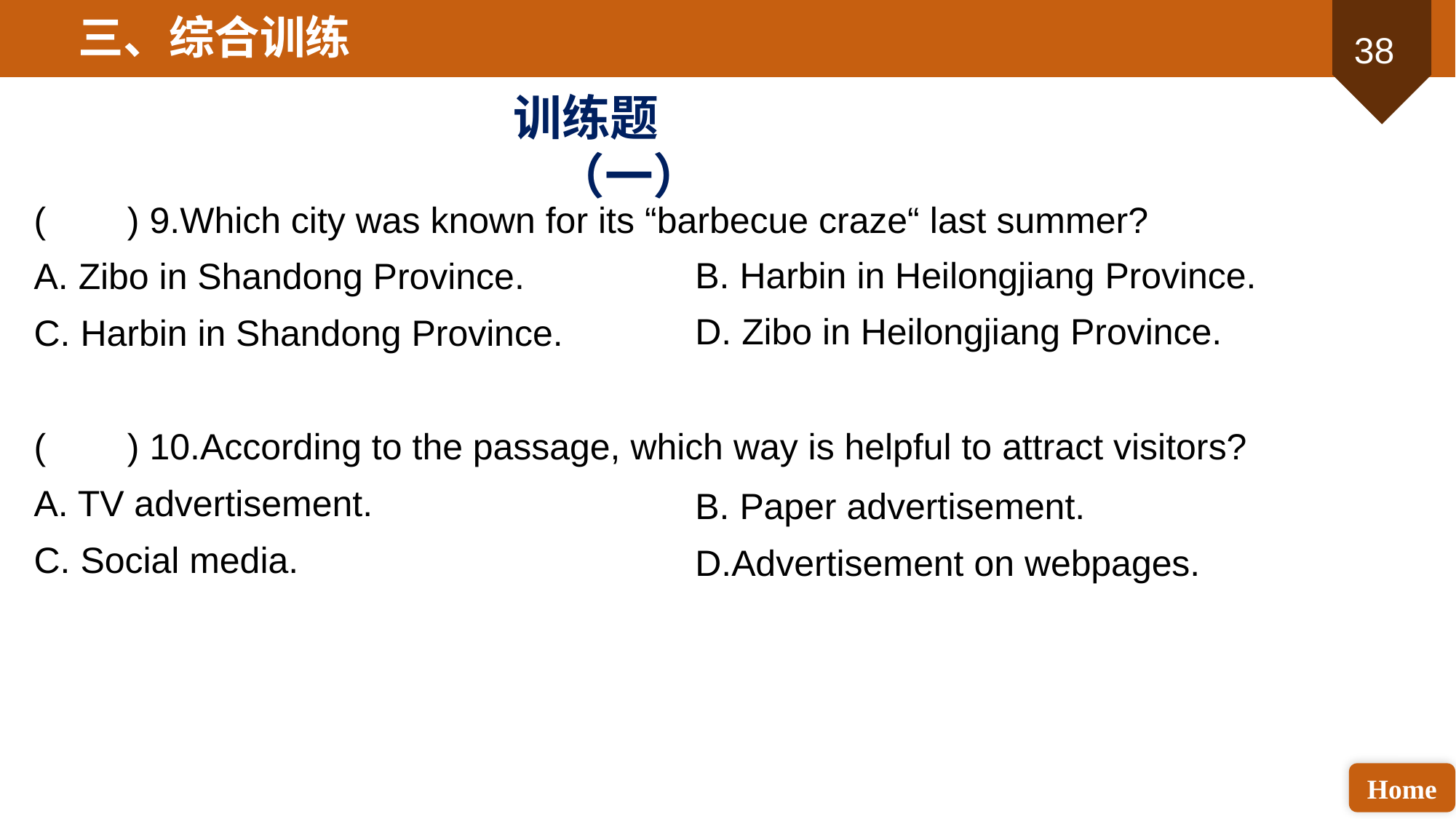

三、综合训练
训练题（一）
(        ) 9.Which city was known for its “barbecue craze“ last summer?
A. Zibo in Shandong Province.
C. Harbin in Shandong Province.

(        ) 10.According to the passage, which way is helpful to attract visitors?
A. TV advertisement.
C. Social media.
B. Harbin in Heilongjiang Province.
D. Zibo in Heilongjiang Province.
B. Paper advertisement.
D.Advertisement on webpages.